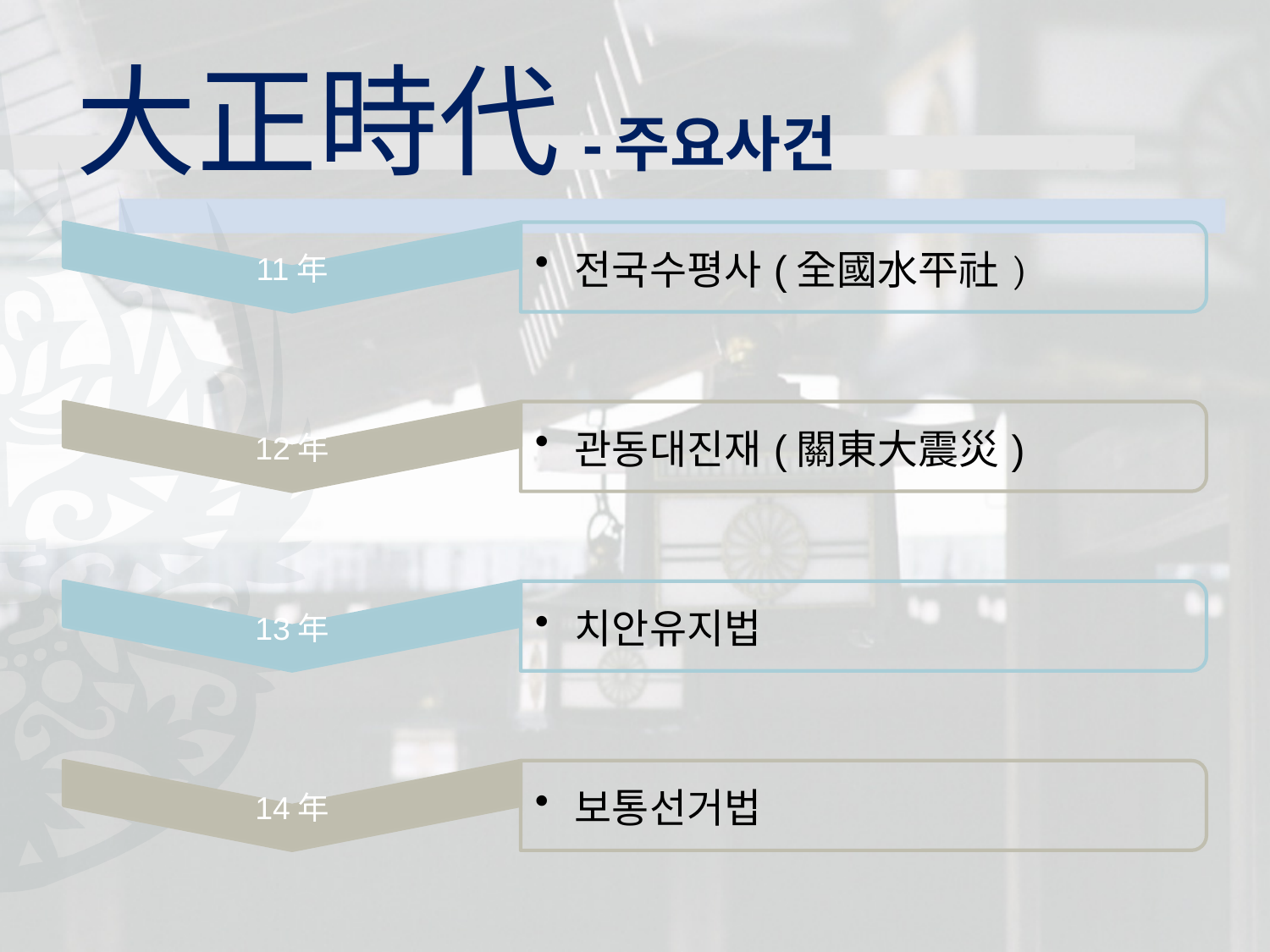

# 大正時代-주요사건
11年
전국수평사(全國水平社)
12年
관동대진재(關東大震災)
13年
14年
보통선거법
치안유지법